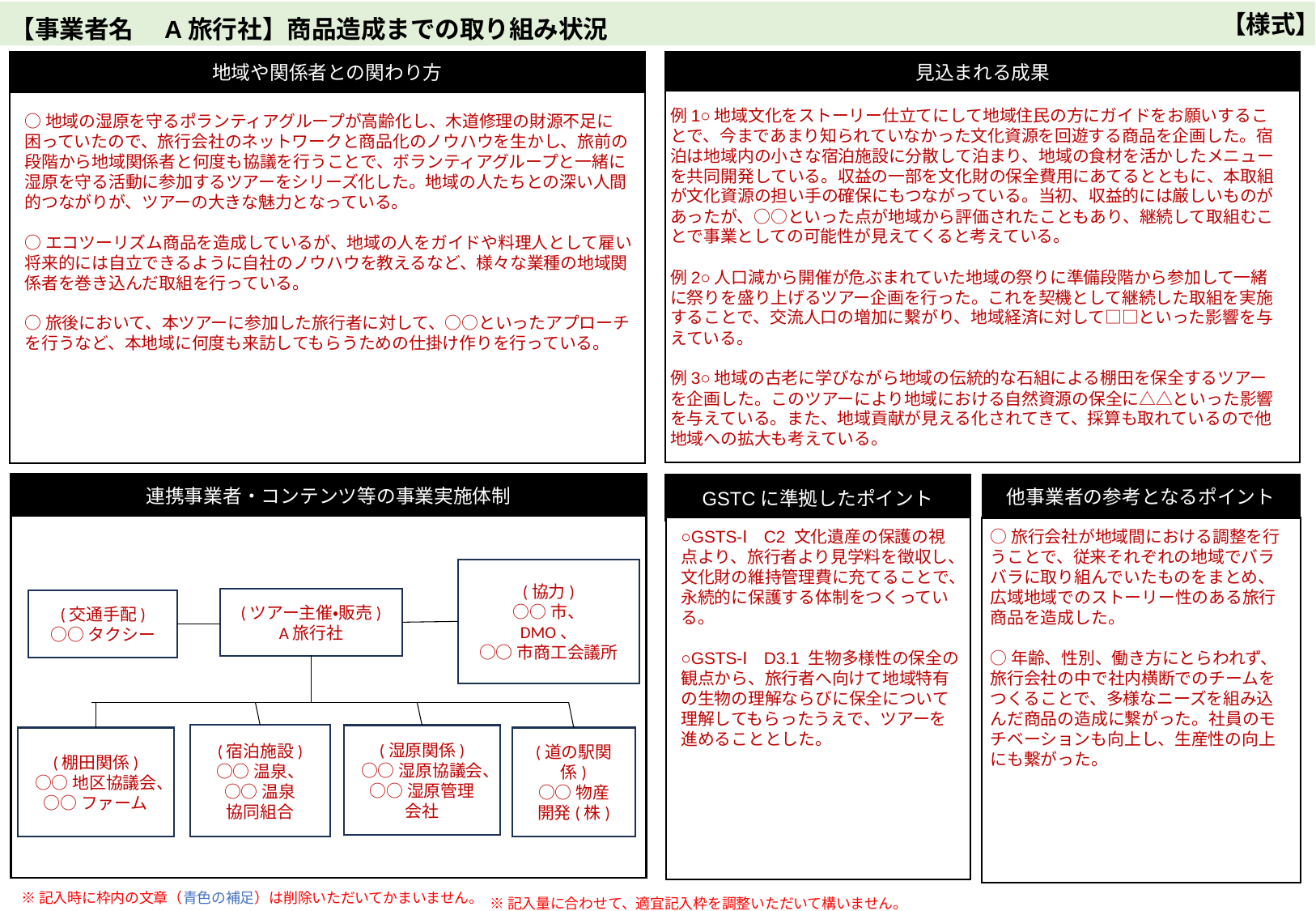

【様式】
【事業者名　A旅行社】商品造成までの取り組み状況
見込まれる成果
地域や関係者との関わり方

例1○地域文化をストーリー仕立てにして地域住民の方にガイドをお願いすることで、今まであまり知られていなかった文化資源を回遊する商品を企画した。宿泊は地域内の小さな宿泊施設に分散して泊まり、地域の食材を活かしたメニューを共同開発している。収益の一部を文化財の保全費用にあてるとともに、本取組が文化資源の担い手の確保にもつながっている。当初、収益的には厳しいものがあったが、○○といった点が地域から評価されたこともあり、継続して取組むことで事業としての可能性が見えてくると考えている。

例2○人口減から開催が危ぶまれていた地域の祭りに準備段階から参加して一緒に祭りを盛り上げるツアー企画を行った。これを契機として継続した取組を実施することで、交流人口の増加に繋がり、地域経済に対して□□といった影響を与えている。

例3○地域の古老に学びながら地域の伝統的な石組による棚田を保全するツアーを企画した。このツアーにより地域における自然資源の保全に△△といった影響を与えている。また、地域貢献が見える化されてきて、採算も取れているので他地域への拡大も考えている。
○地域の湿原を守るポランティアグループが高齢化し、木道修理の財源不足に困っていたので、旅行会社のネットワークと商品化のノウハウを生かし、旅前の段階から地域関係者と何度も協議を行うことで、ボランティアグループと一緒に湿原を守る活動に参加するツアーをシリーズ化した。地域の人たちとの深い人間的つながりが、ツアーの大きな魅力となっている。

○エコツーリズム商品を造成しているが、地域の人をガイドや料理人として雇い将来的には自立できるように自社のノウハウを教えるなど、様々な業種の地域関係者を巻き込んだ取組を行っている。

○旅後において、本ツアーに参加した旅行者に対して、○○といったアプローチを行うなど、本地域に何度も来訪してもらうための仕掛け作りを行っている。
連携事業者・コンテンツ等の事業実施体制
GSTCに準拠したポイント
他事業者の参考となるポイント

○GSTS-Ⅰ C2 文化遺産の保護の視点より、旅行者より見学料を徴収し、
文化財の維持管理費に充てることで、
永続的に保護する体制をつくっている。

○GSTS-Ⅰ D3.1 生物多様性の保全の観点から、旅行者へ向けて地域特有の生物の理解ならびに保全について理解してもらったうえで、ツアーを進めることとした。
○旅行会社が地域間における調整を行うことで、従来それぞれの地域でバラバラに取り組んでいたものをまとめ、広域地域でのストーリー性のある旅行商品を造成した。

○年齢、性別、働き方にとらわれず、旅行会社の中で社内横断でのチームをつくることで、多様なニーズを組み込んだ商品の造成に繋がった。社員のモチベーションも向上し、生産性の向上にも繋がった。
(協力)
○○市、
DMO、
○○市商工会議所
(ツアー主催・販売)
A旅行社
(交通手配)
○○タクシー
(宿泊施設)
○○温泉、
○○温泉
協同組合
(湿原関係)
○○湿原協議会、
○○湿原管理
会社
(棚田関係)
○○地区協議会、
○○ファーム
(道の駅関係)
○○物産
開発(株)
※記入時に枠内の文章（青色の補足）は削除いただいてかまいません。
※記入量に合わせて、適宜記入枠を調整いただいて構いません。